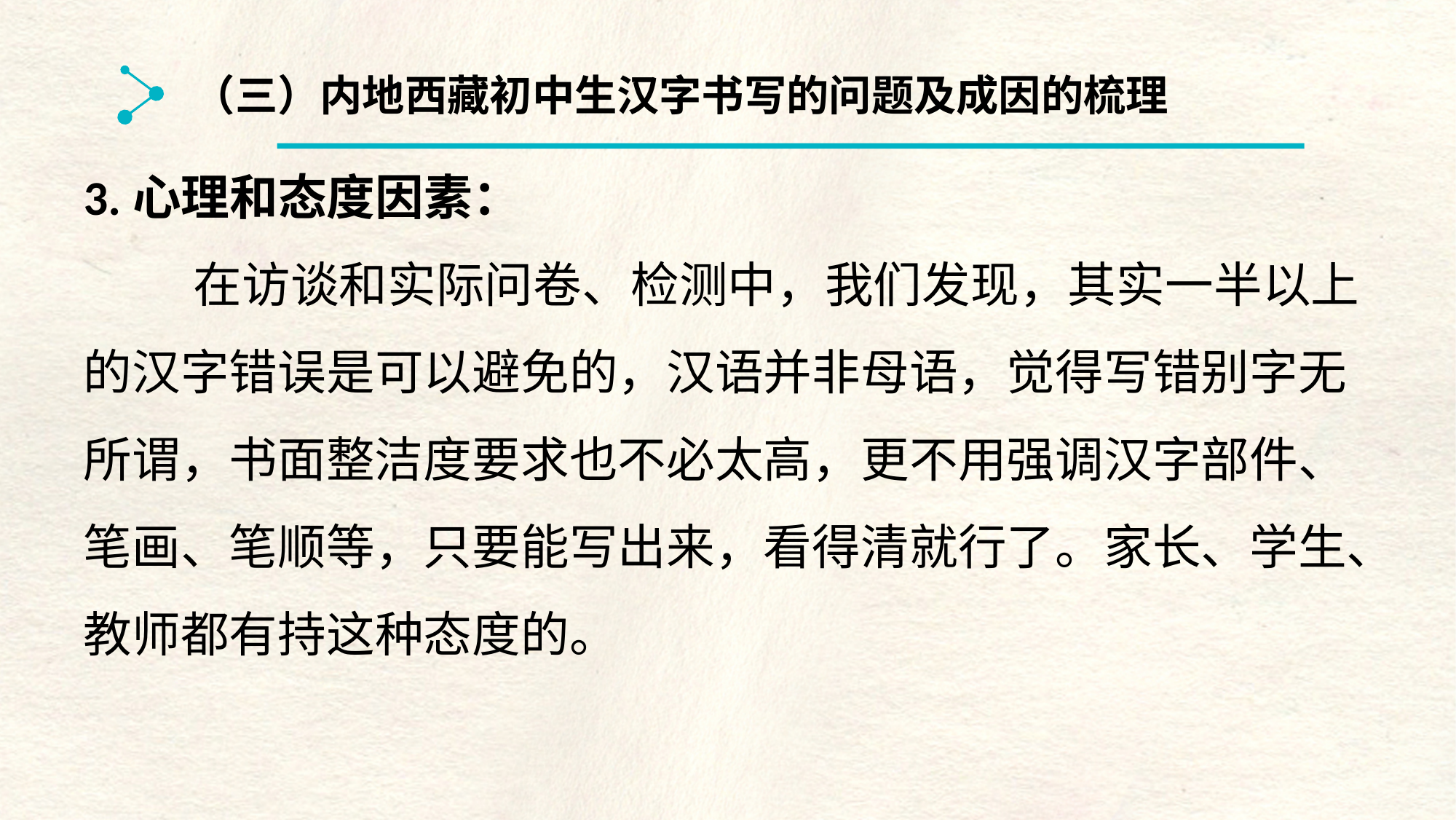

（三）内地西藏初中生汉字书写的问题及成因的梳理

3.心理和态度因素：
         在访谈和实际问卷、检测中，我们发现，其实一半以上的汉字错误是可以避免的，汉语并非母语，觉得写错别字无所谓，书面整洁度要求也不必太高，更不用强调汉字部件、笔画、笔顺等，只要能写出来，看得清就行了。家长、学生、教师都有持这种态度的。